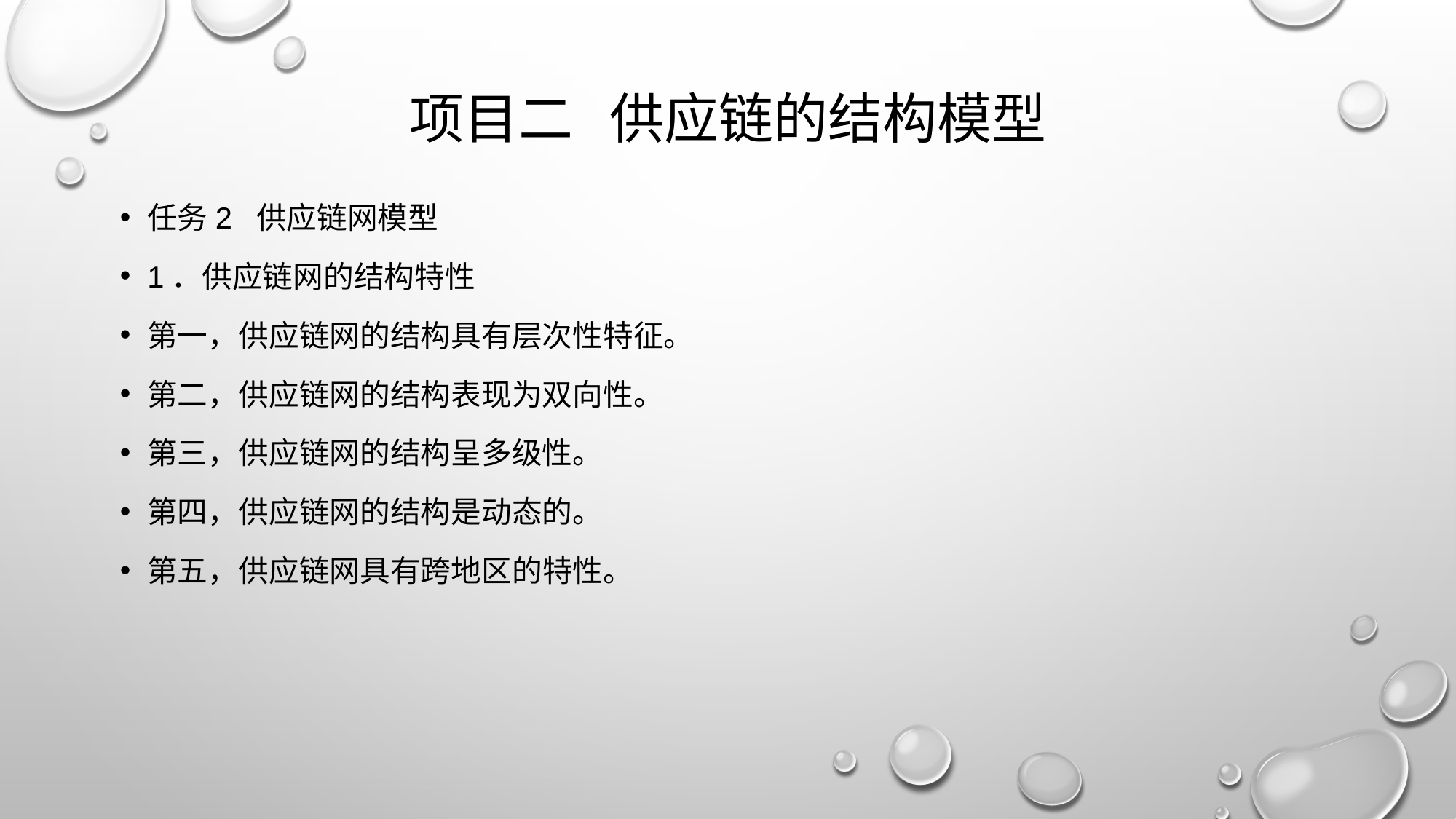

# 项目二   供应链的结构模型
任务2  供应链网模型
1．供应链网的结构特性
第一，供应链网的结构具有层次性特征。
第二，供应链网的结构表现为双向性。
第三，供应链网的结构呈多级性。
第四，供应链网的结构是动态的。
第五，供应链网具有跨地区的特性。